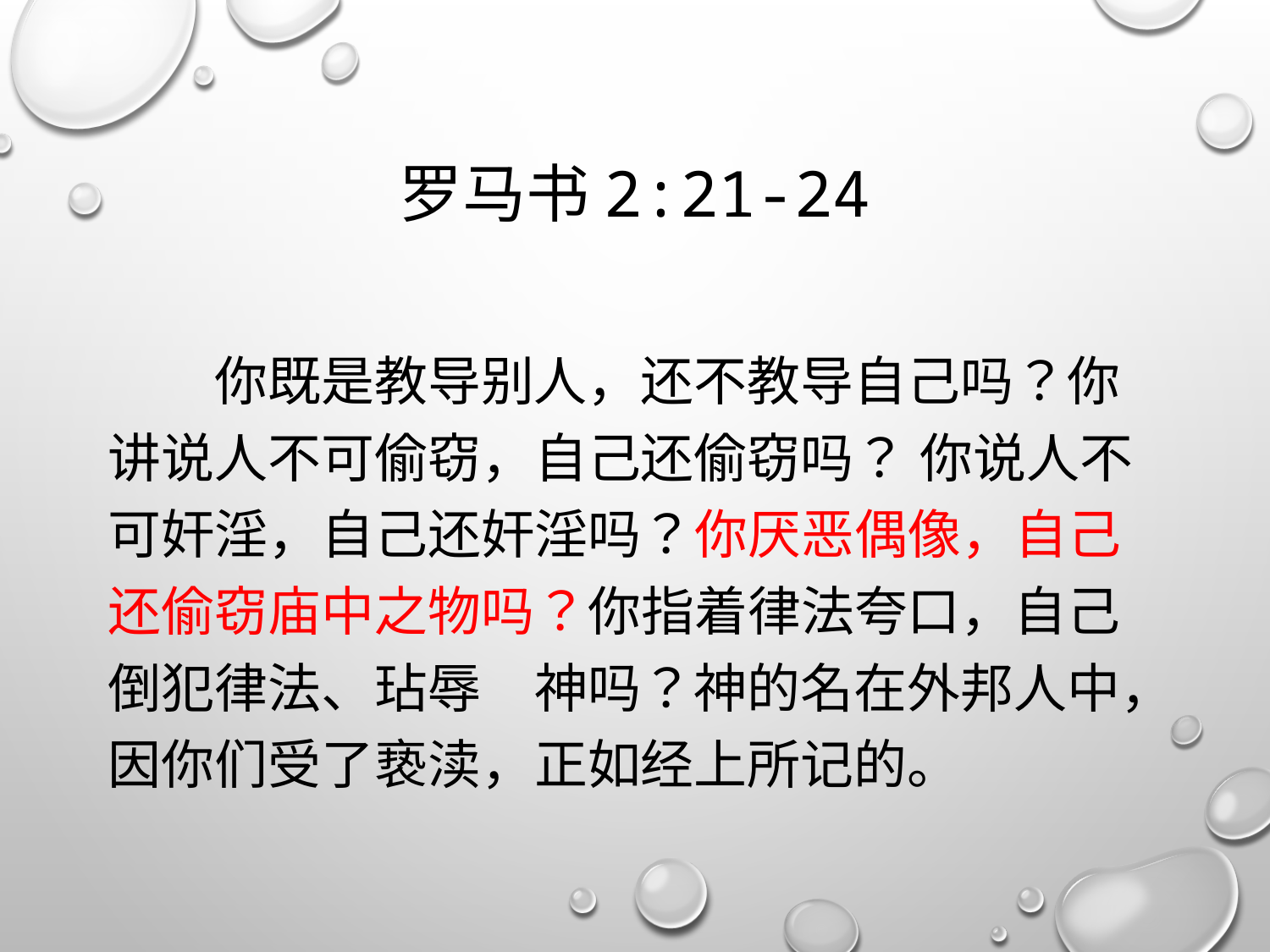

# 罗马书2:21-24
	你既是教导别人，还不教导自己吗？你讲说人不可偷窃，自己还偷窃吗？ 你说人不可奸淫，自己还奸淫吗？你厌恶偶像，自己还偷窃庙中之物吗？你指着律法夸口，自己倒犯律法、玷辱　神吗？神的名在外邦人中，因你们受了亵渎，正如经上所记的。